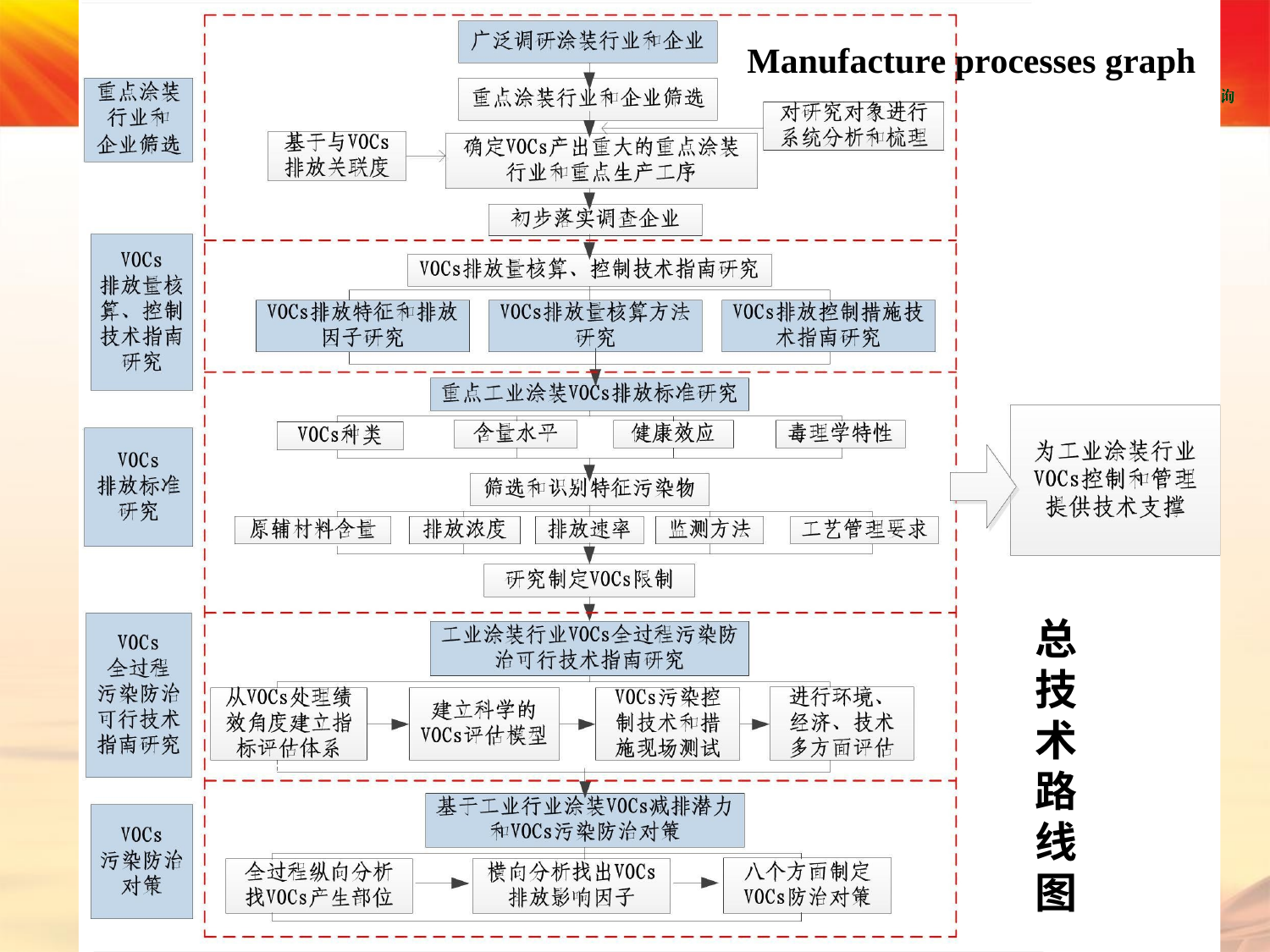

# Manufacture processes graph
总 技 术 路 线 图